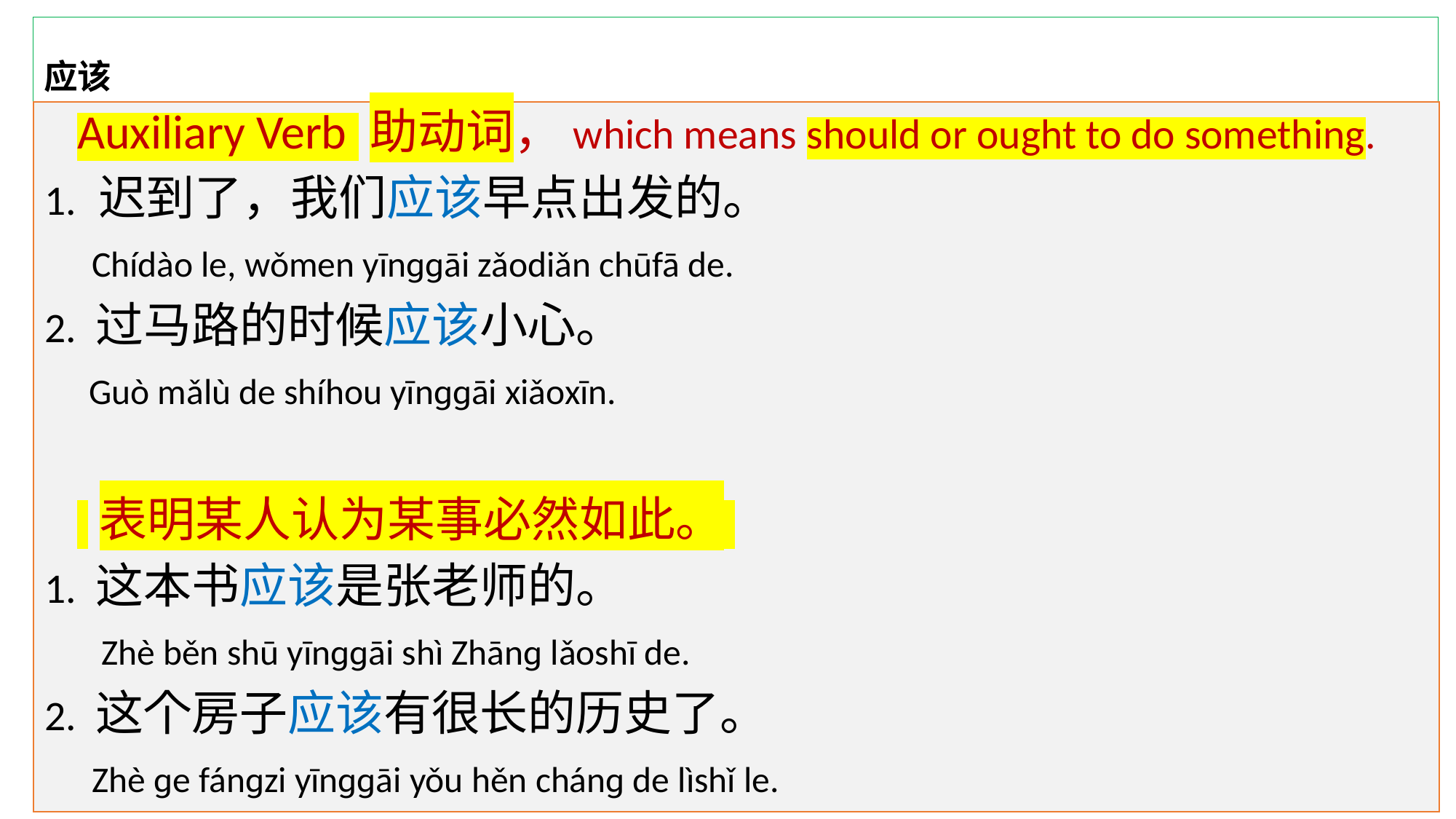

# 应该

   Auxiliary Verb 助动词，which means should or ought to do something.
1. 迟到了，我们应该早点出发的。
     Chídào le, wǒmen yīnɡɡāi zǎodiǎn chūfā de.
2. 过马路的时候应该小心。
     Guò mǎlù de shíhou yīnɡɡāi xiǎoxīn.

    表明某人认为某事必然如此。
1. 这本书应该是张老师的。
      Zhè běn shū yīnɡɡāi shì Zhānɡ lǎoshī de.
2. 这个房子应该有很长的历史了。
     Zhè ɡe fánɡzi yīnɡɡāi yǒu hěn chánɡ de lìshǐ le.